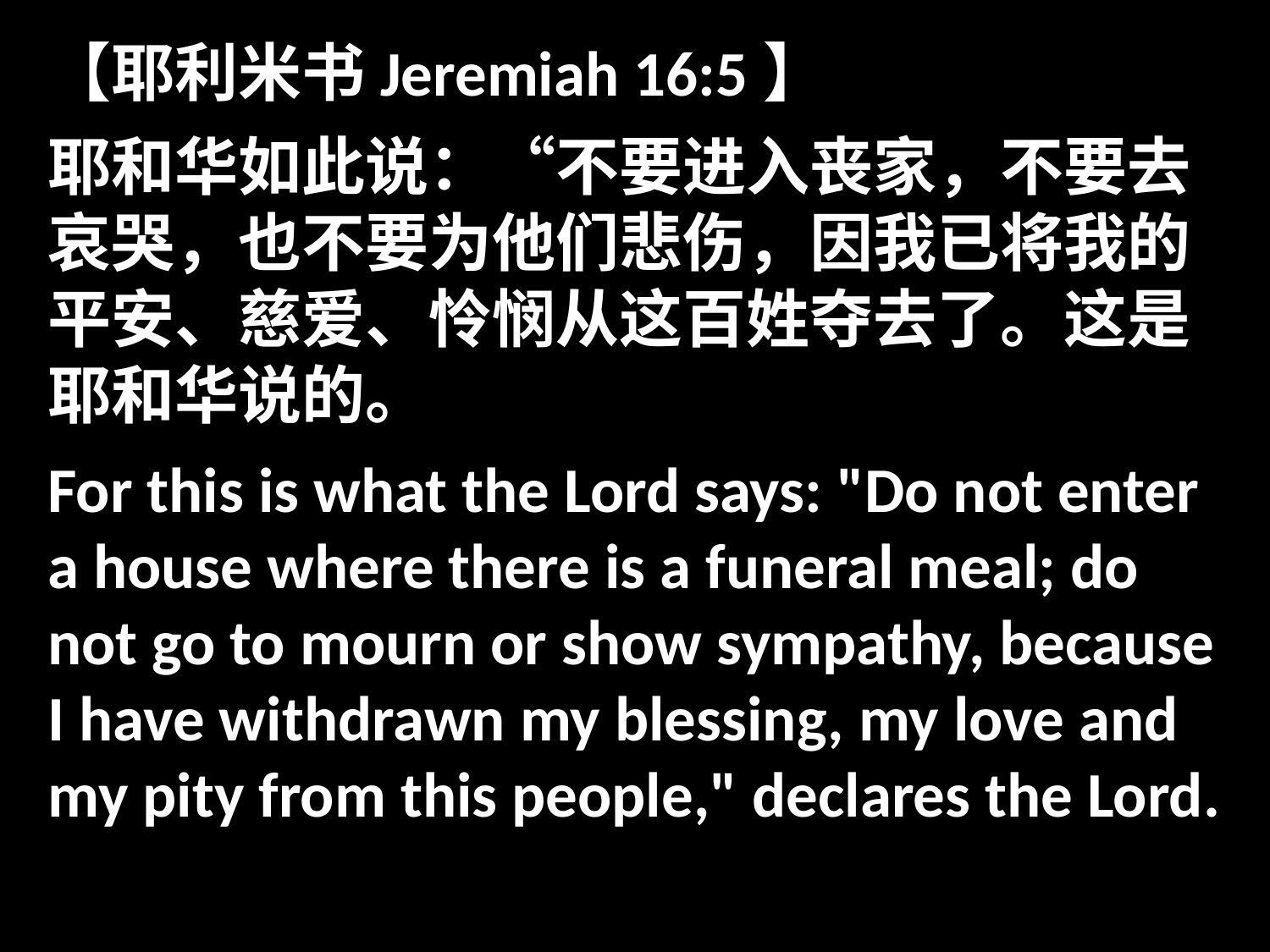

【耶利米书Jeremiah 16:5】
耶和华如此说：“不要进入丧家，不要去哀哭，也不要为他们悲伤，因我已将我的平安、慈爱、怜悯从这百姓夺去了。这是耶和华说的。
For this is what the Lord says: "Do not enter a house where there is a funeral meal; do not go to mourn or show sympathy, because I have withdrawn my blessing, my love and my pity from this people," declares the Lord.